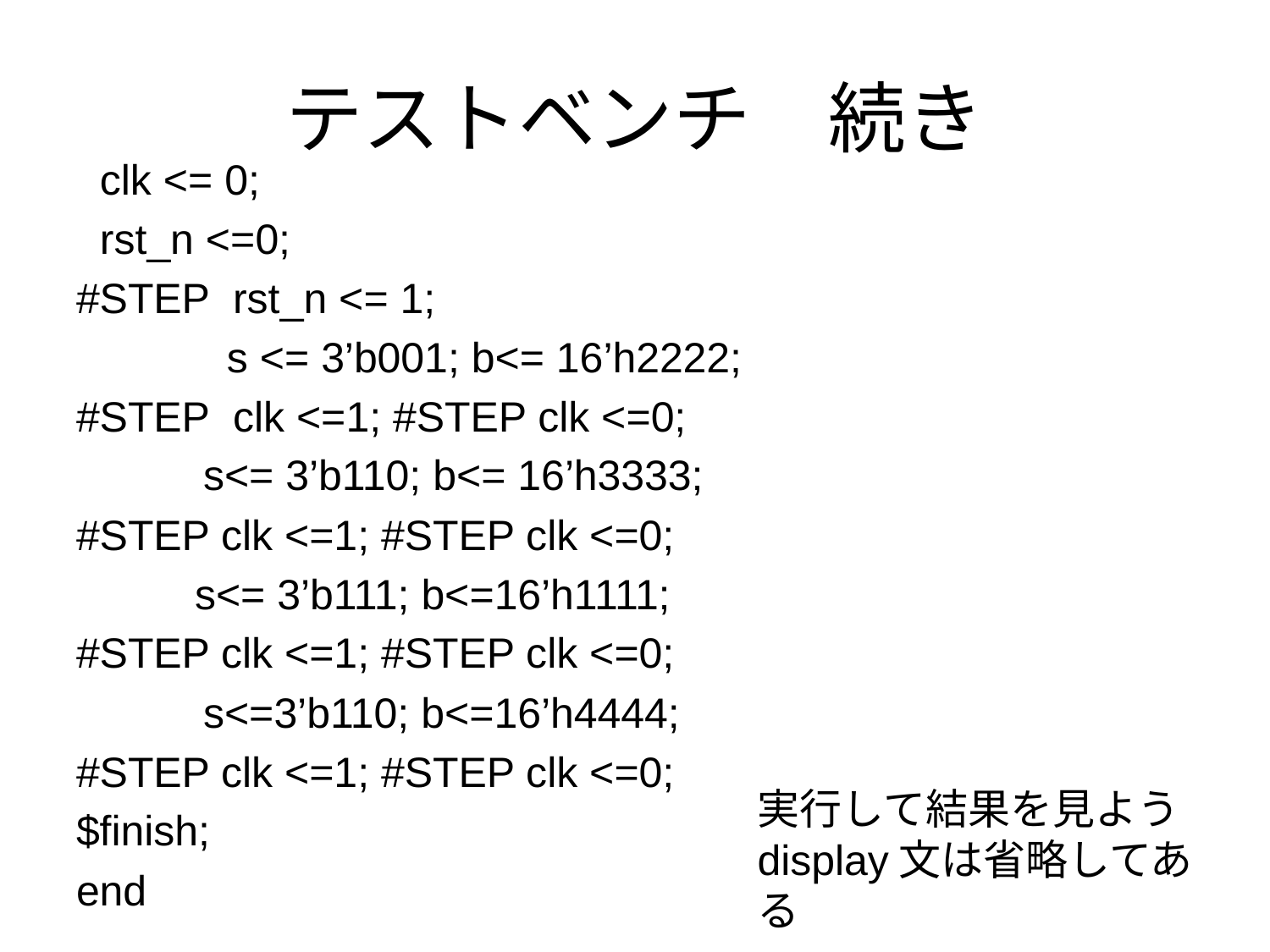

# テストベンチ　続き
  clk <= 0;
  rst_n <=0;
#STEP  rst_n <= 1;
	  s <= 3’b001; b<= 16’h2222;
#STEP  clk <=1; #STEP clk <=0;
	s<= 3’b110; b<= 16’h3333;
#STEP clk <=1; #STEP clk <=0;
          s<= 3’b111; b<=16’h1111;
#STEP clk <=1; #STEP clk <=0;
	s<=3’b110; b<=16’h4444;
#STEP clk <=1; #STEP clk <=0;
$finish;
end

実行して結果を見よう
display文は省略してある